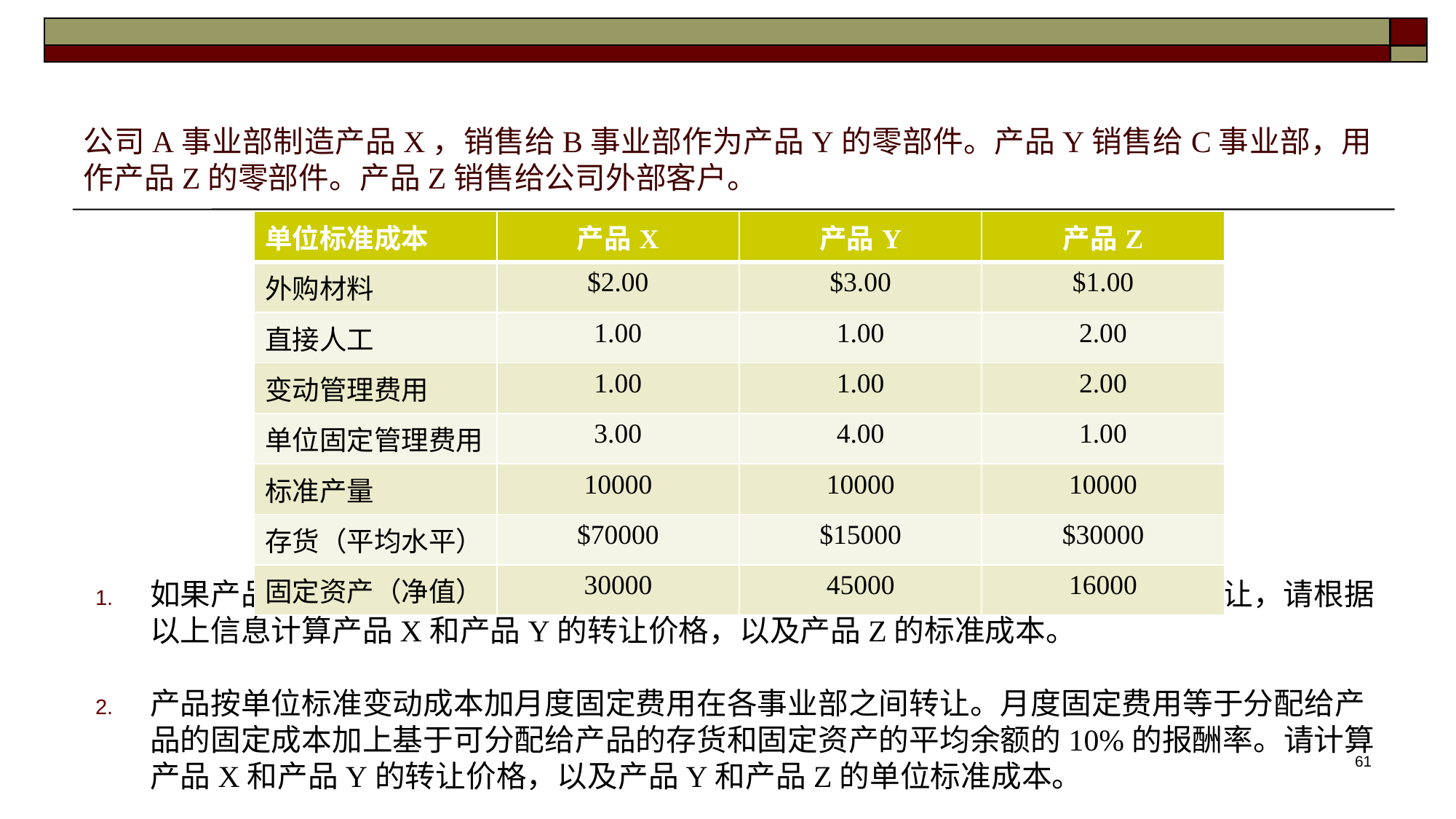

# 公司A事业部制造产品X，销售给B事业部作为产品Y的零部件。产品Y销售给C事业部，用作产品Z的零部件。产品Z销售给公司外部客户。
| 单位标准成本 | 产品X | 产品Y | 产品Z |
| --- | --- | --- | --- |
| 外购材料 | $2.00 | $3.00 | $1.00 |
| 直接人工 | 1.00 | 1.00 | 2.00 |
| 变动管理费用 | 1.00 | 1.00 | 2.00 |
| 单位固定管理费用 | 3.00 | 4.00 | 1.00 |
| 标准产量 | 10000 | 10000 | 10000 |
| 存货（平均水平） | $70000 | $15000 | $30000 |
| 固定资产（净值） | 30000 | 45000 | 16000 |
如果产品按标准成本外加10%的基于存货和固定资产的回报率在各事业部之间转让，请根据以上信息计算产品X和产品Y的转让价格，以及产品Z的标准成本。

产品按单位标准变动成本加月度固定费用在各事业部之间转让。月度固定费用等于分配给产品的固定成本加上基于可分配给产品的存货和固定资产的平均余额的10%的报酬率。请计算产品X和产品Y的转让价格，以及产品Y和产品Z的单位标准成本。
61